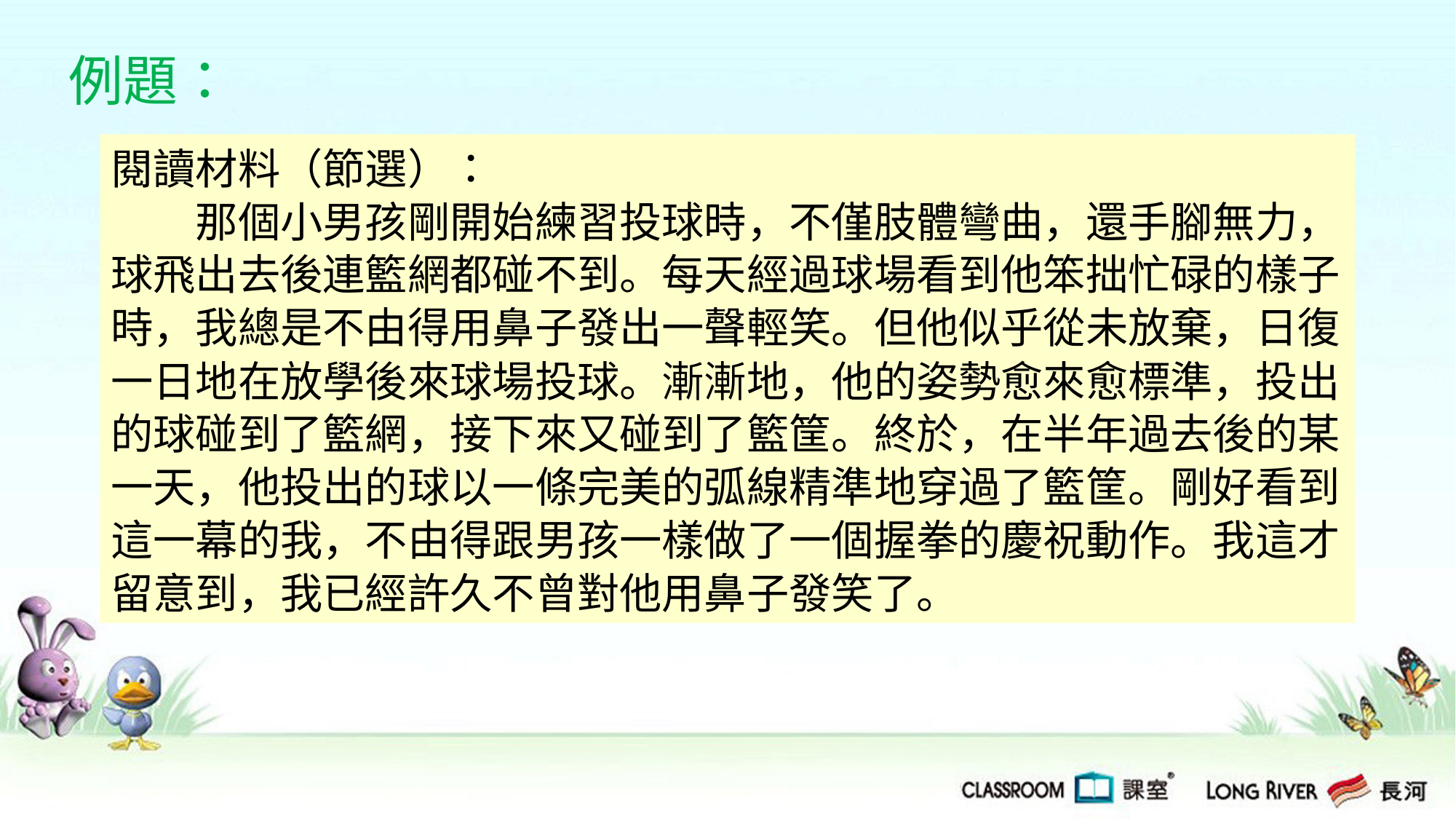

例題：
閱讀材料（節選）：
　　那個小男孩剛開始練習投球時，不僅肢體彎曲，還手腳無力，球飛出去後連籃網都碰不到。每天經過球場看到他笨拙忙碌的樣子時，我總是不由得用鼻子發出一聲輕笑。但他似乎從未放棄，日復一日地在放學後來球場投球。漸漸地，他的姿勢愈來愈標準，投出的球碰到了籃網，接下來又碰到了籃筐。終於，在半年過去後的某一天，他投出的球以一條完美的弧線精準地穿過了籃筐。剛好看到這一幕的我，不由得跟男孩一樣做了一個握拳的慶祝動作。我這才留意到，我已經許久不曾對他用鼻子發笑了。